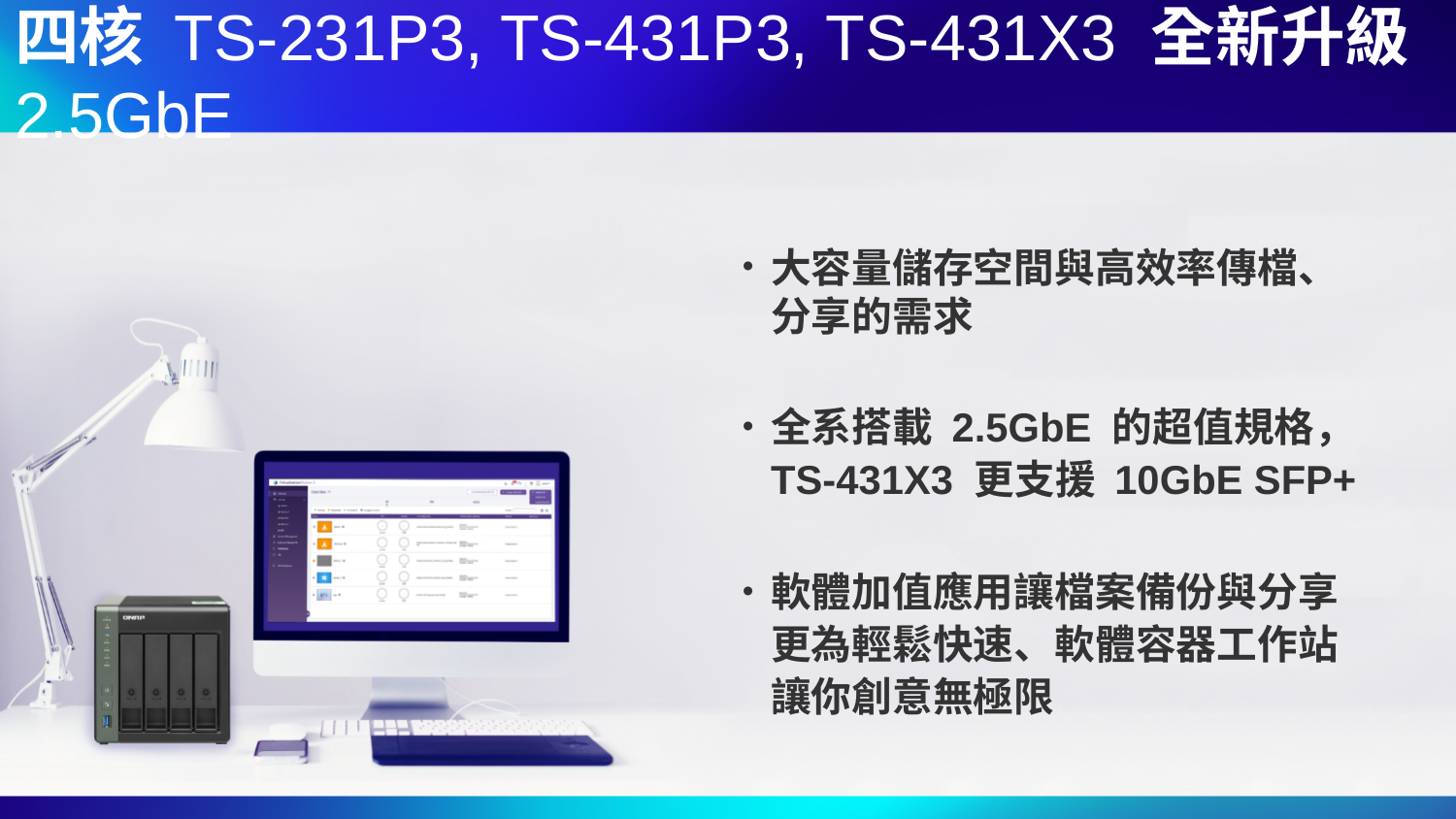

# 四核 TS-231P3, TS-431P3, TS-431X3 全新升級 2.5GbE
大容量儲存空間與高效率傳檔、分享的需求
全系搭載 2.5GbE 的超值規格，TS-431X3 更支援 10GbE SFP+
軟體加值應用讓檔案備份與分享更為輕鬆快速、軟體容器工作站讓你創意無極限